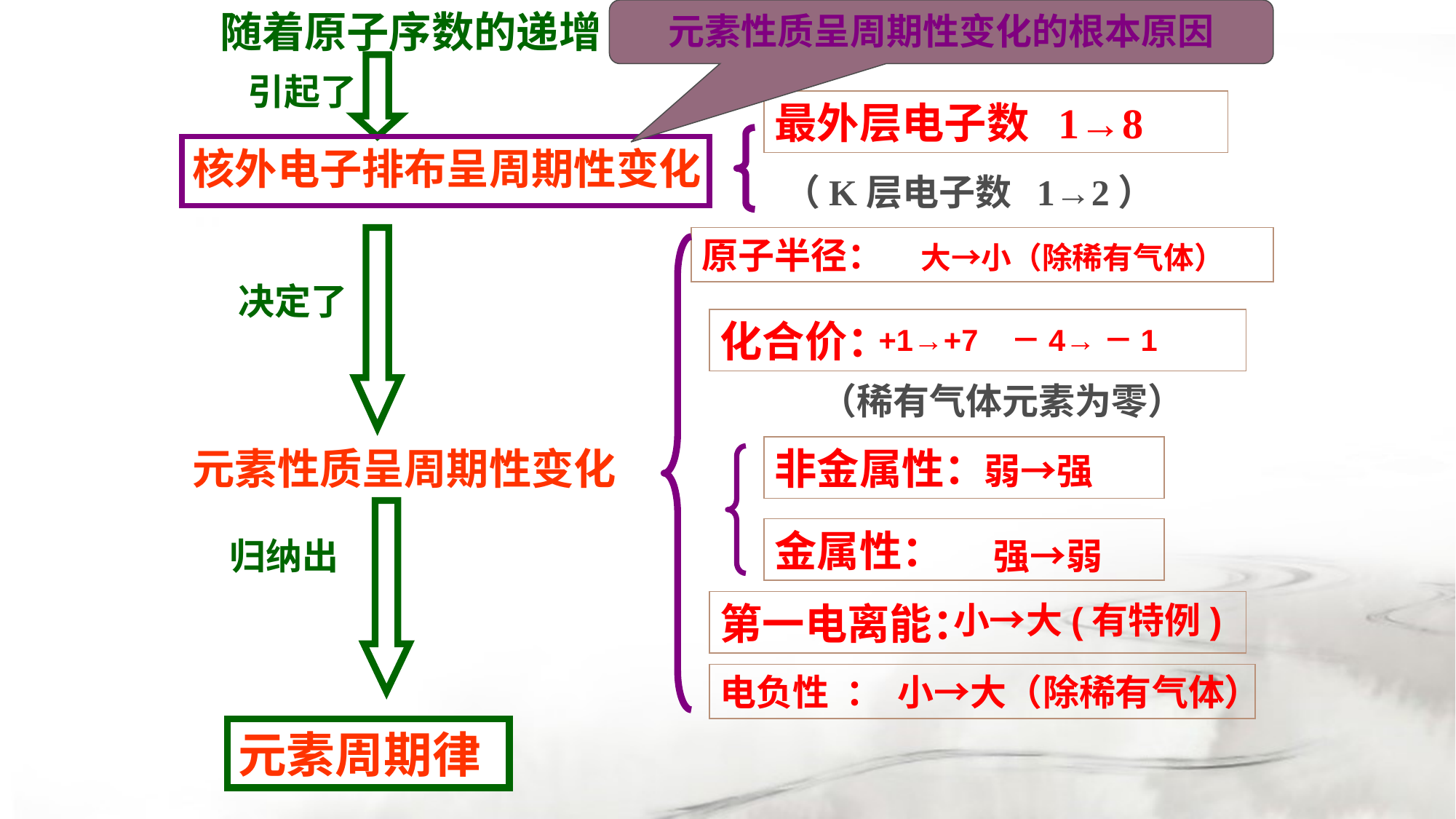

随着原子序数的递增
元素性质呈周期性变化的根本原因

引起了
最外层电子数  1→8

（K层电子数  1→2）
核外电子排布呈周期性变化

决定了
原子半径：
大→小（除稀有气体）

化合价：
+1→+7   －4→－1
（稀有气体元素为零）
元素性质呈周期性变化
非金属性：
弱→强

归纳出
金属性：
强→弱
第一电离能：
小→大(有特例)
电负性  ：
小→大（除稀有气体）
元素周期律